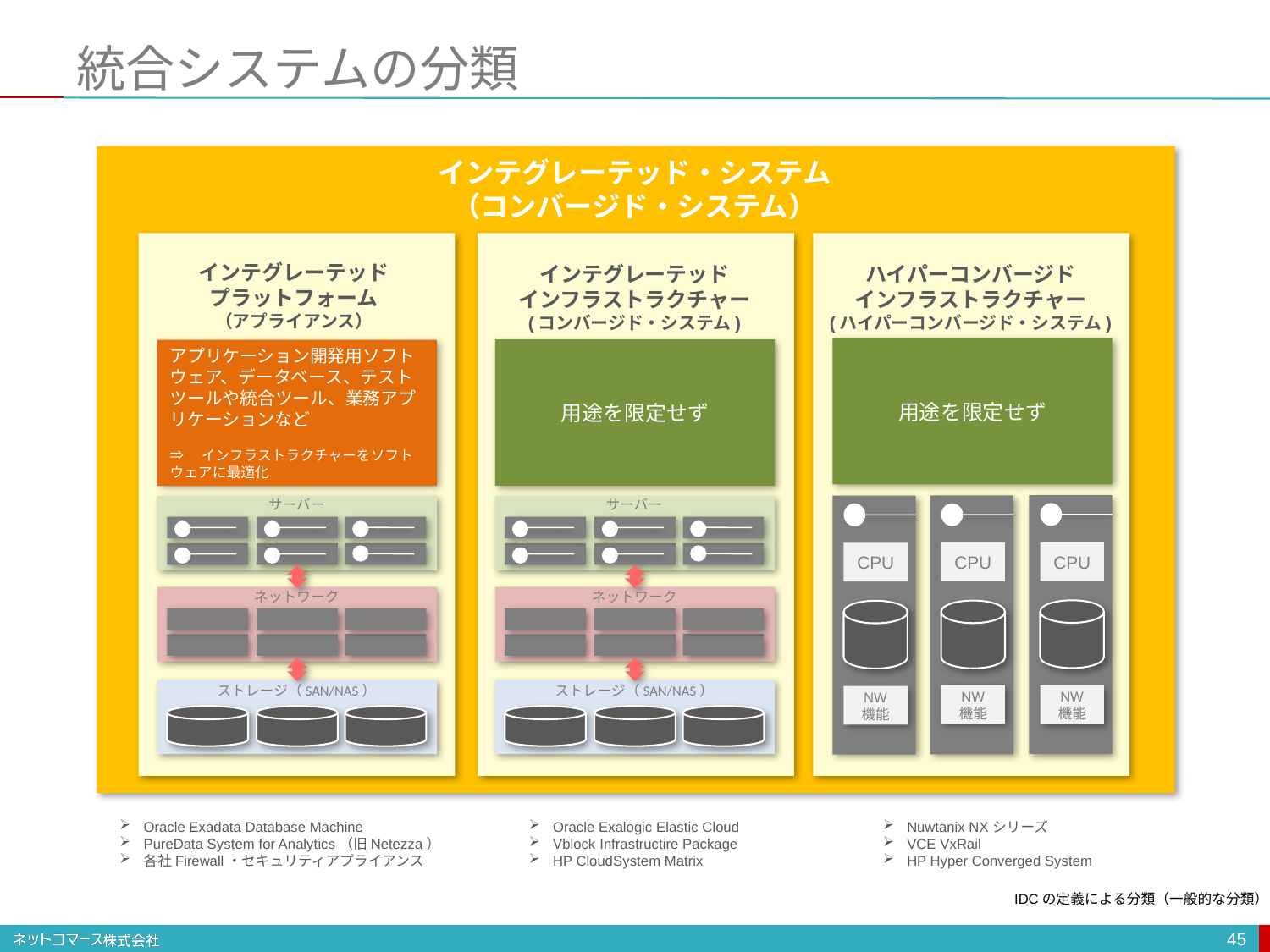

# 統合システムの分類

インテグレーテッド・システム
（コンバージド・システム）

インテグレーテッド
プラットフォーム
（アプライアンス）
インテグレーテッド
インフラストラクチャー
(コンバージド・システム)
ハイパーコンバージド
インフラストラクチャー
(ハイパーコンバージド・システム)
用途を限定せず
用途を限定せず
アプリケーション開発用ソフトウェア、データベース、テストツールや統合ツール、業務アプリケーションなど

⇒　インフラストラクチャーをソフトウェアに最適化
サーバー
サーバー

CPU
CPU
CPU

ネットワーク
ネットワーク

ストレージ（SAN/NAS）
ストレージ（SAN/NAS）

NW
機能
NW
機能
NW
機能

Oracle Exadata Database Machine
PureData System for Analytics（旧Netezza）
各社Firewall・セキュリティアプライアンス
Nuwtanix NXシリーズ
VCE VxRail
HP Hyper Converged System
Oracle Exalogic Elastic Cloud
Vblock Infrastructire Package
HP CloudSystem Matrix
IDCの定義による分類（一般的な分類）
45